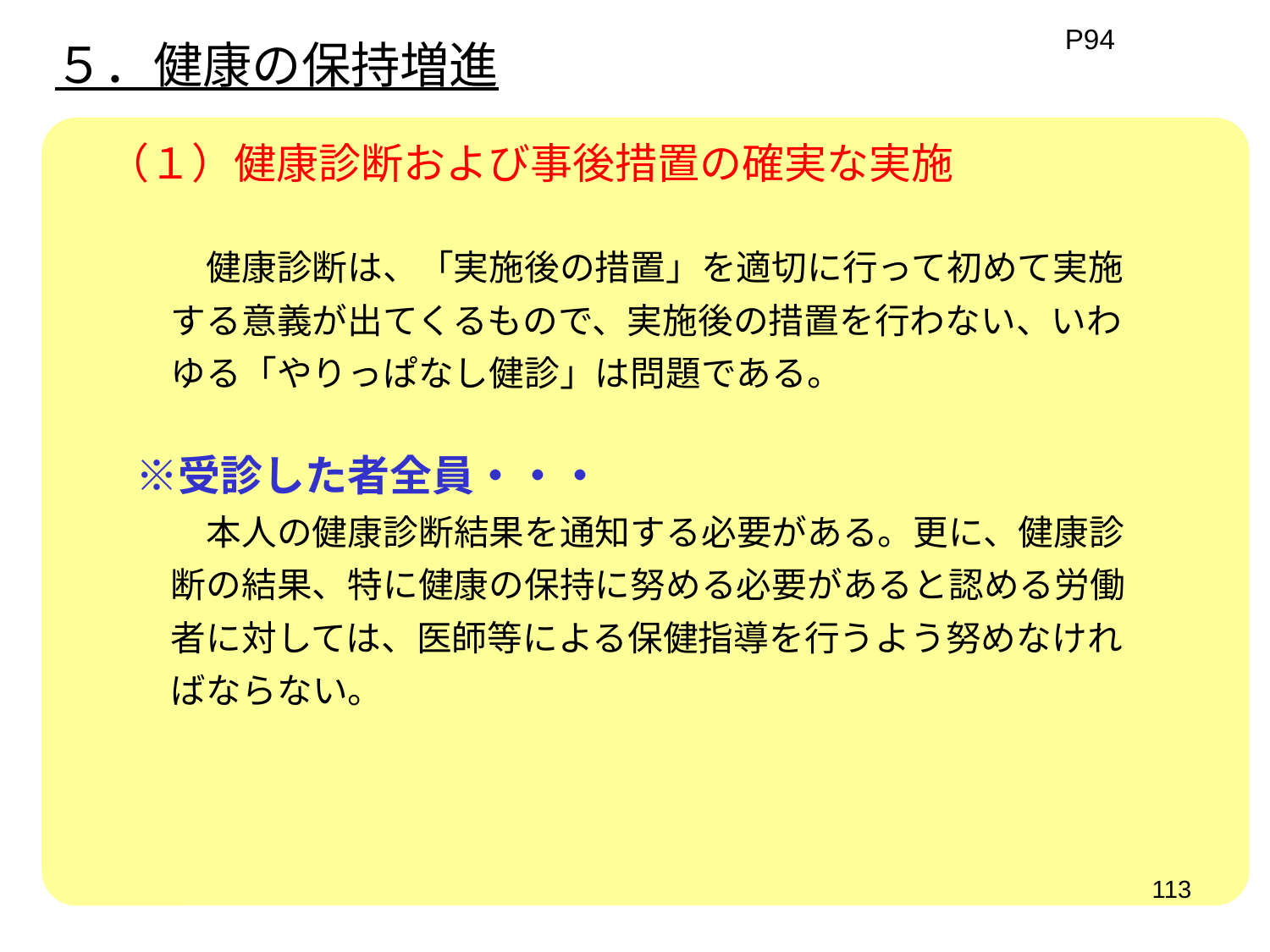

P94
５．健康の保持増進
　（１）健康診断および事後措置の確実な実施

　　　　健康診断は、「実施後の措置」を適切に行って初めて実施
　　　する意義が出てくるもので、実施後の措置を行わない、いわ
　　　ゆる「やりっぱなし健診」は問題である。

　　※受診した者全員・・・
　　　　本人の健康診断結果を通知する必要がある。更に、健康診
　　　断の結果、特に健康の保持に努める必要があると認める労働
　　　者に対しては、医師等による保健指導を行うよう努めなけれ
　　　ばならない。
113